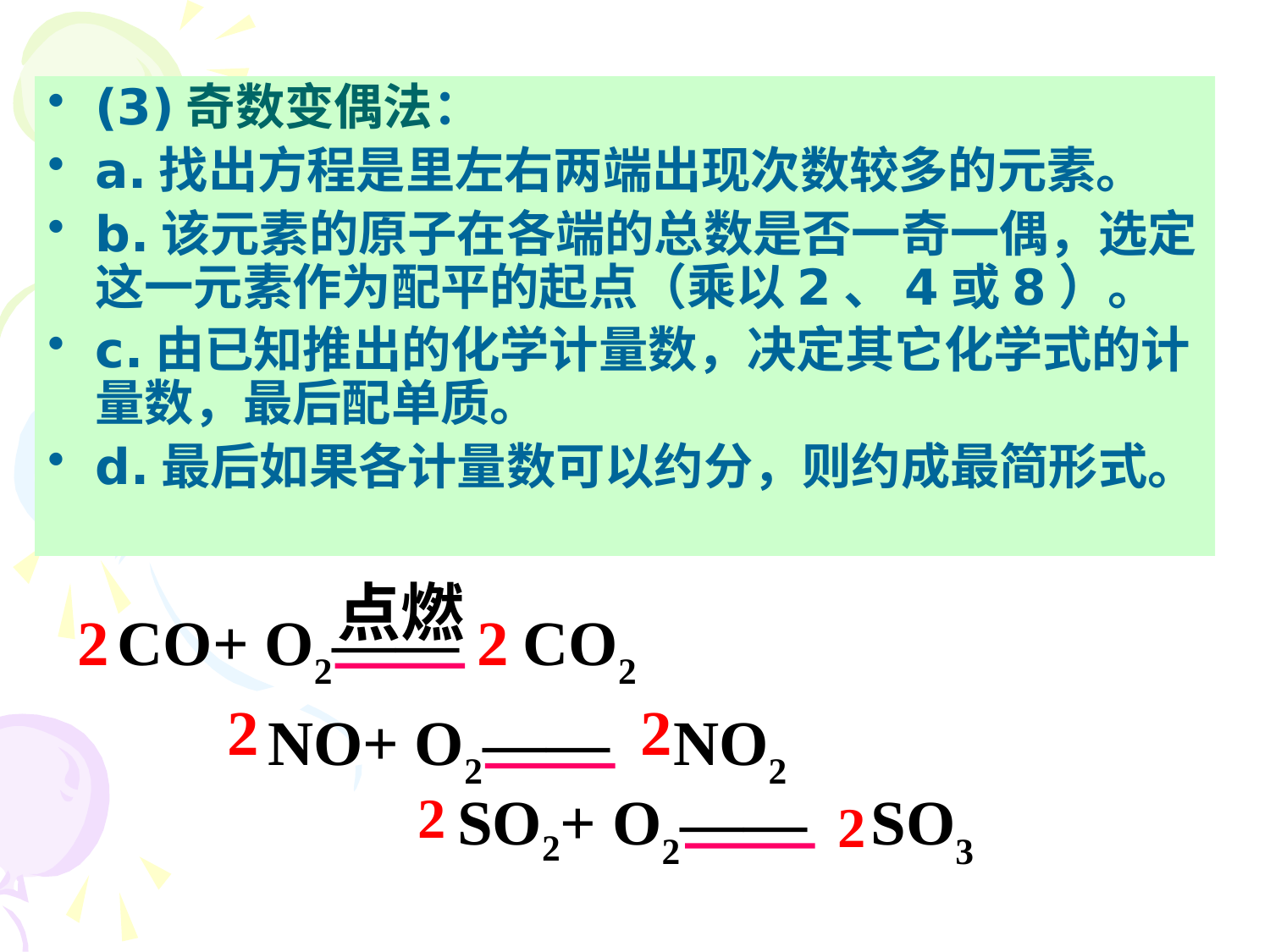

(3)奇数变偶法：
a.找出方程是里左右两端出现次数较多的元素。
b.该元素的原子在各端的总数是否一奇一偶，选定这一元素作为配平的起点（乘以2、4或8）。
c.由已知推出的化学计量数，决定其它化学式的计量数，最后配单质。
d.最后如果各计量数可以约分，则约成最简形式。
点燃
2
CO+ O2——    CO2
2

2                        2
NO+ O2——    NO2

2
SO2+ O2——    SO3
2